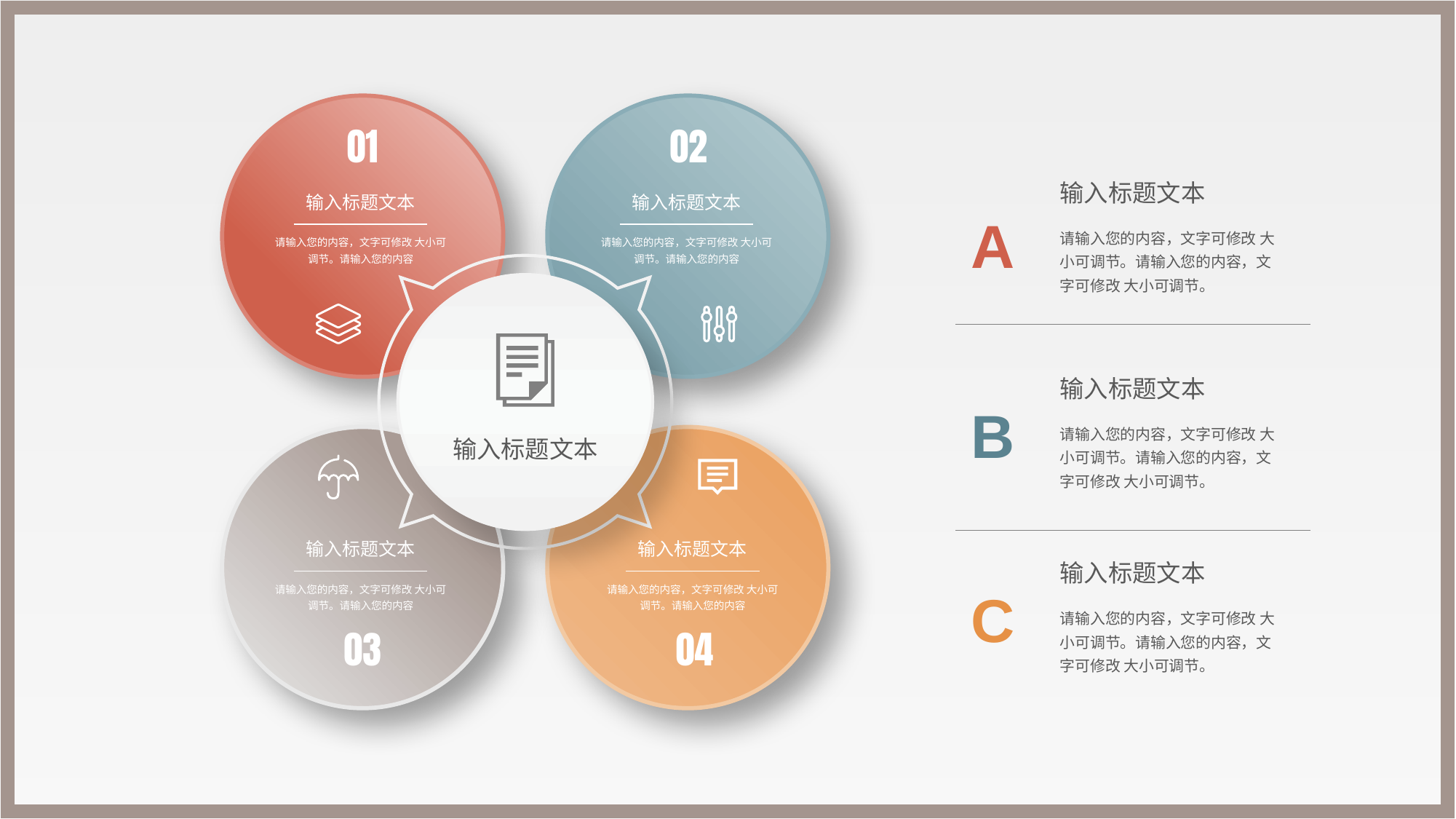

01
02
输入标题文本
输入标题文本
请输入您的内容，文字可修改 大小可调节。请输入您的内容
请输入您的内容，文字可修改 大小可调节。请输入您的内容

输入标题文本

输入标题文本
输入标题文本
请输入您的内容，文字可修改 大小可调节。请输入您的内容
请输入您的内容，文字可修改 大小可调节。请输入您的内容
03
04
输入标题文本
A
请输入您的内容，文字可修改 大小可调节。请输入您的内容，文字可修改 大小可调节。
输入标题文本
B
请输入您的内容，文字可修改 大小可调节。请输入您的内容，文字可修改 大小可调节。
输入标题文本
C
请输入您的内容，文字可修改 大小可调节。请输入您的内容，文字可修改 大小可调节。